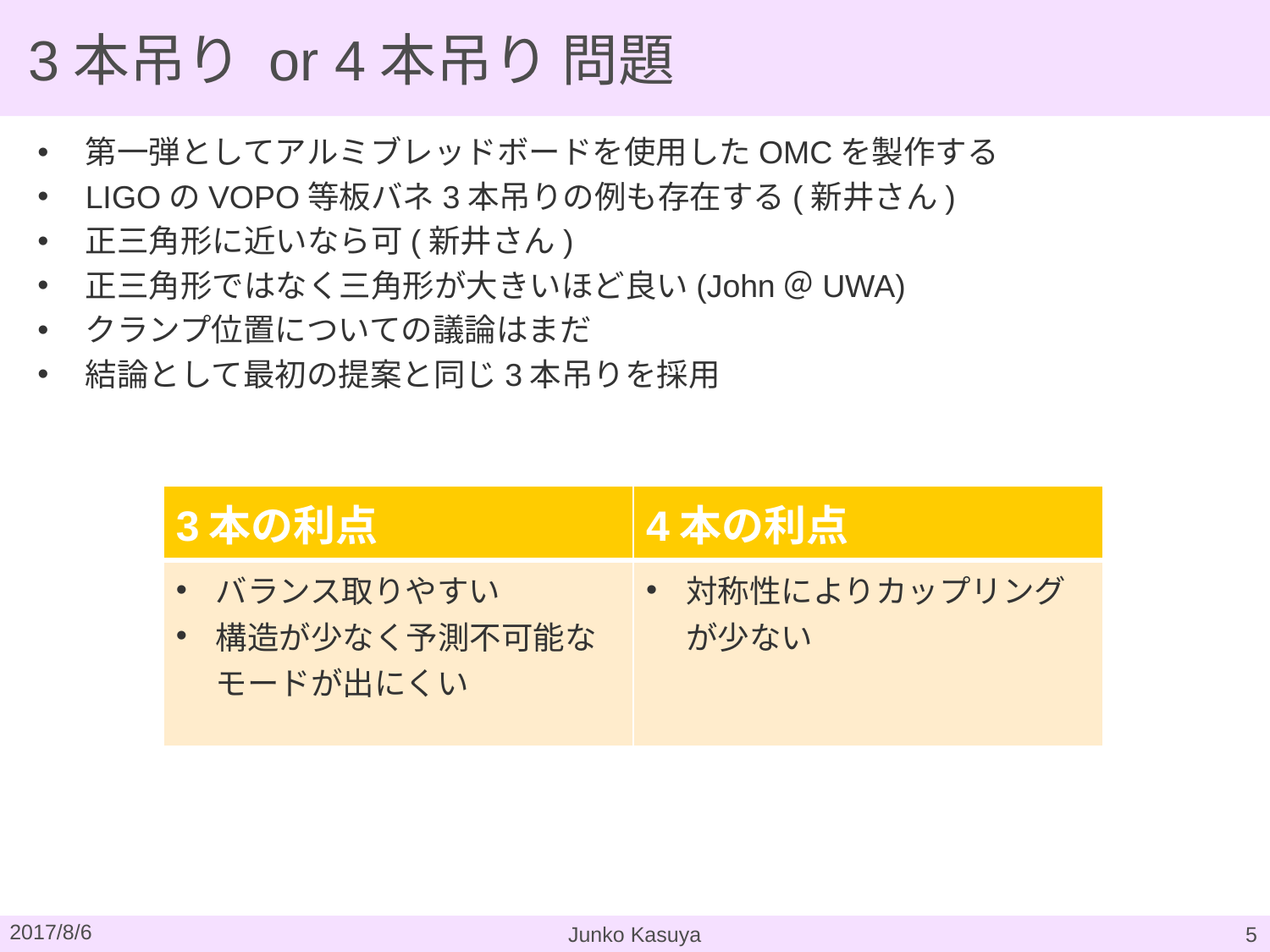

# 3本吊り or 4本吊り 問題
第一弾としてアルミブレッドボードを使用したOMCを製作する
LIGOのVOPO等板バネ3本吊りの例も存在する(新井さん)
正三角形に近いなら可(新井さん)
正三角形ではなく三角形が大きいほど良い(John＠UWA)
クランプ位置についての議論はまだ
結論として最初の提案と同じ3本吊りを採用
| 3本の利点 | 4本の利点 |
| --- | --- |
| バランス取りやすい 構造が少なく予測不可能なモードが出にくい | 対称性によりカップリングが少ない |
2017/8/6
Junko Kasuya
5